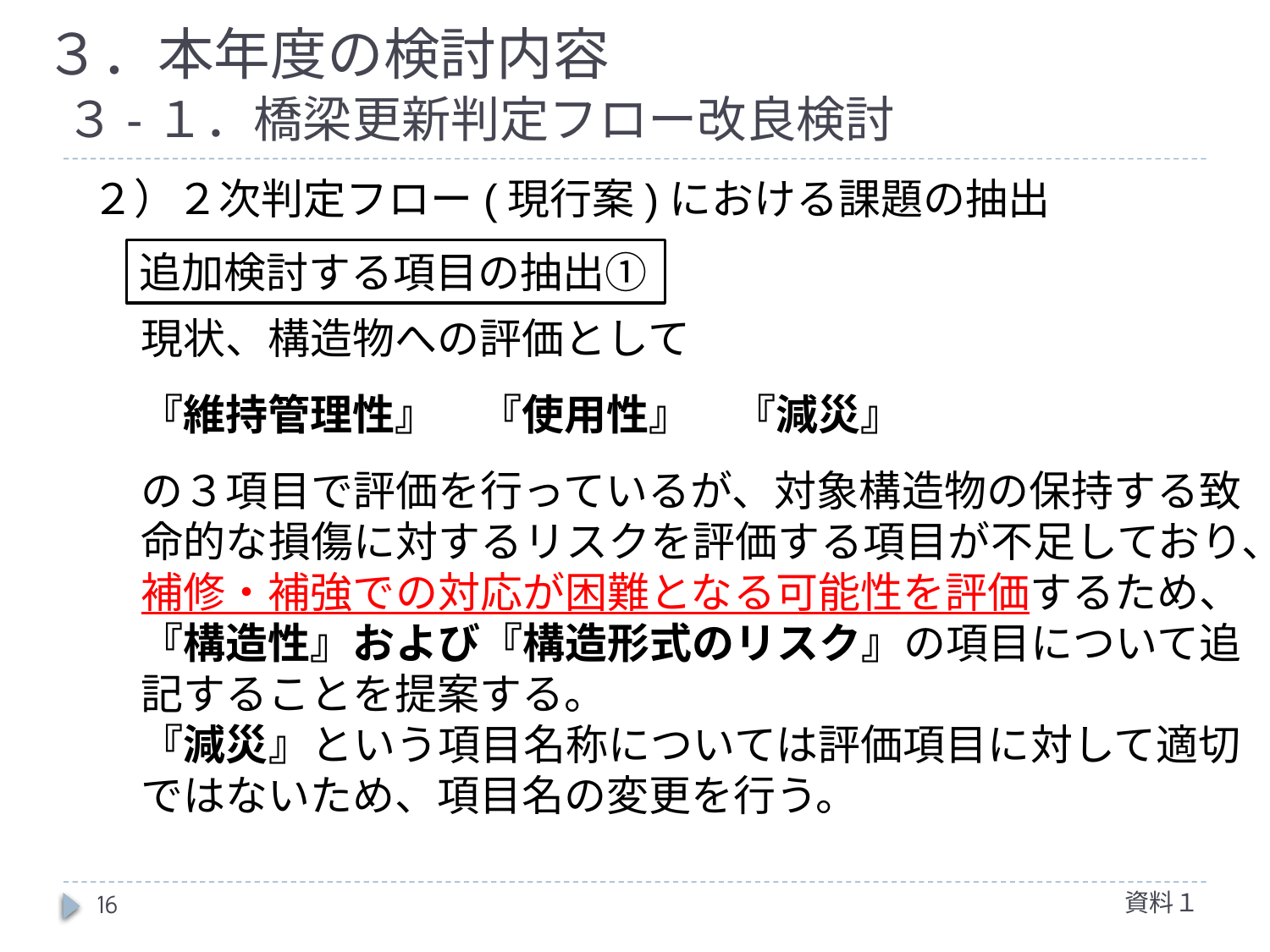

# ３．本年度の検討内容
３-１．橋梁更新判定フロー改良検討
２）２次判定フロー(現行案)における課題の抽出
追加検討する項目の抽出①
現状、構造物への評価として

『維持管理性』　『使用性』　『減災』

の３項目で評価を行っているが、対象構造物の保持する致命的な損傷に対するリスクを評価する項目が不足しており、補修・補強での対応が困難となる可能性を評価するため、『構造性』および『構造形式のリスク』の項目について追記することを提案する。
『減災』という項目名称については評価項目に対して適切ではないため、項目名の変更を行う。
資料１
16